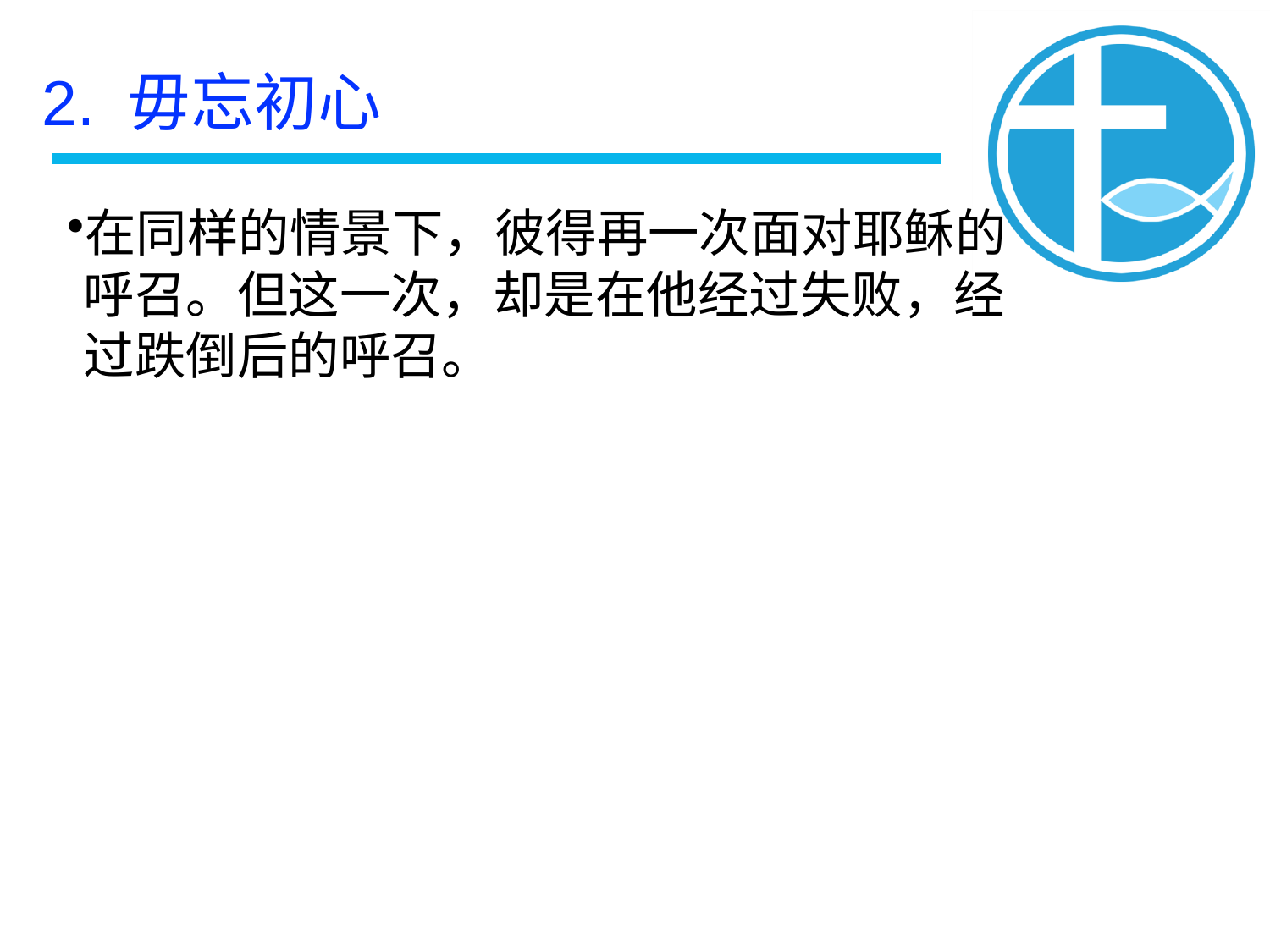

2. 毋忘初心
在同样的情景下，彼得再一次面对耶稣的呼召。但这一次，却是在他经过失败，经过跌倒后的呼召。